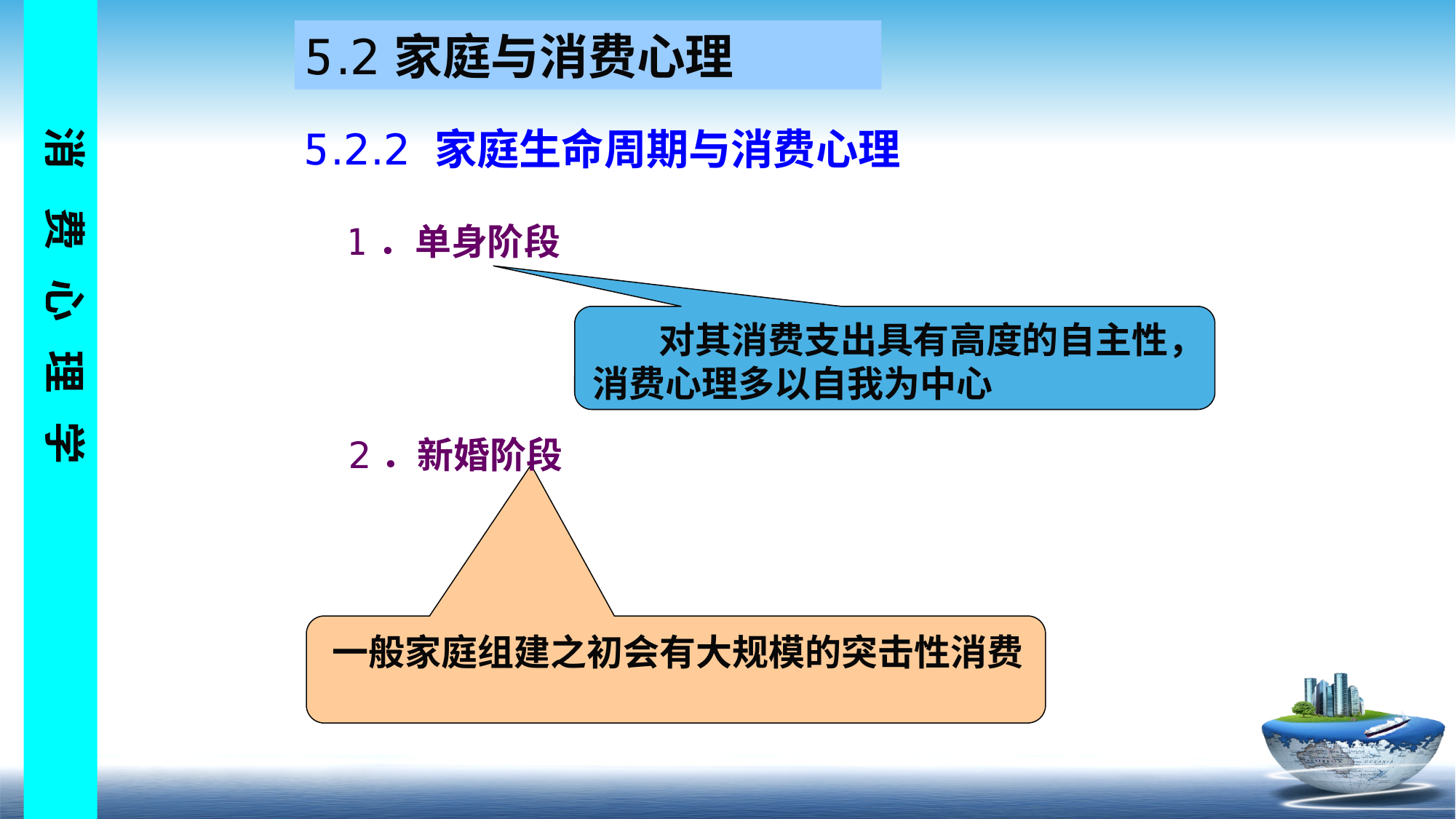

5.2家庭与消费心理
5.2.2 家庭生命周期与消费心理
1．单身阶段

       对其消费支出具有高度的自主性，
消费心理多以自我为中心
2．新婚阶段

一般家庭组建之初会有大规模的突击性消费